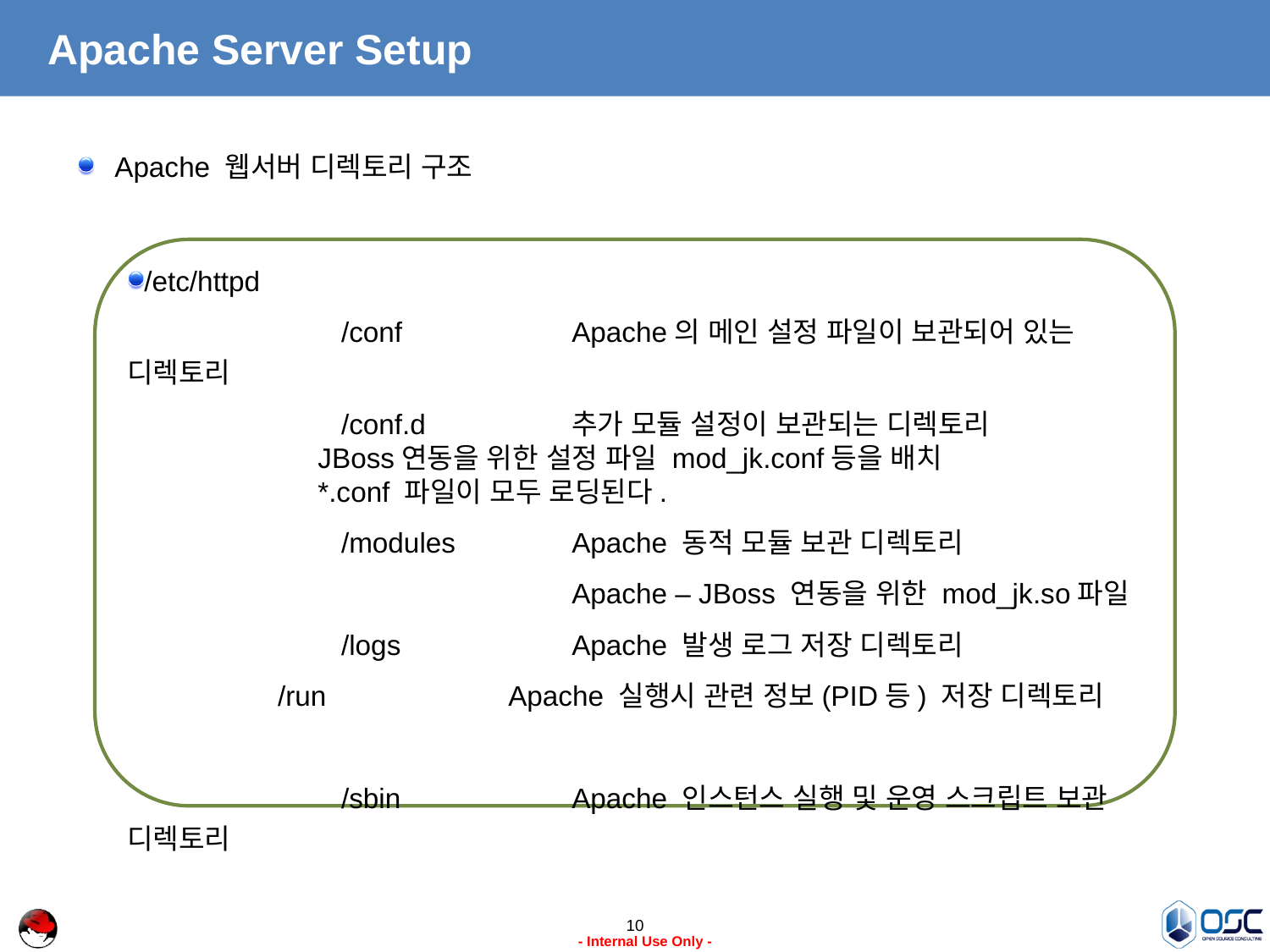

# Apache Server Setup
Apache 웹서버 디렉토리 구조

/etc/httpd
			   /conf			Apache의 메인 설정 파일이 보관되어 있는 디렉토리
			   /conf.d			추가 모듈 설정이 보관되는 디렉토리
			JBoss연동을 위한 설정 파일 mod_jk.conf등을 배치
			*.conf 파일이 모두 로딩된다.
			   /modules 		Apache 동적 모듈 보관 디렉토리
							Apache – JBoss 연동을 위한 mod_jk.so파일
			   /logs			Apache 발생 로그 저장 디렉토리
 		   /run 			Apache 실행시 관련 정보(PID등) 저장 디렉토리

			   /sbin			Apache 인스턴스 실행 및 운영 스크립트 보관 디렉토리